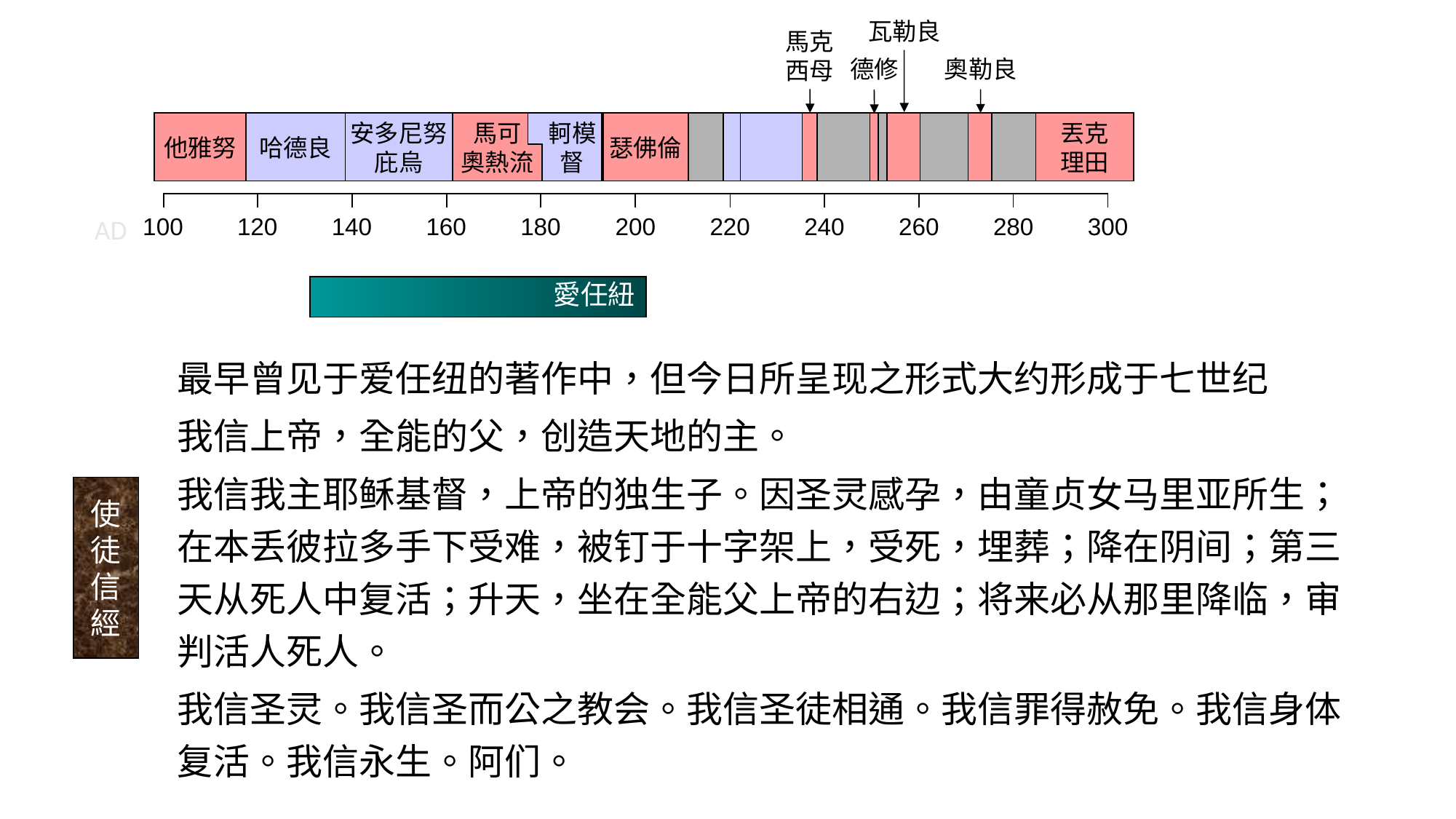

瓦勒良
馬克
西母
奧勒良
德修

他雅努
哈德良
安多尼努
庇烏
馬可
奧熱流
軻模
督

瑟佛倫

丟克
理田

|  |  |  |  |  |  |  |  |  |  |
| --- | --- | --- | --- | --- | --- | --- | --- | --- | --- |
AD
| 100 | 120 | 140 | 160 | 180 | 200 | 220 | 240 | 260 | 280 | 300 |
| --- | --- | --- | --- | --- | --- | --- | --- | --- | --- | --- |
愛任紐
最早曾见于爱任纽的著作中，但今日所呈现之形式大约形成于七世纪
我信上帝，全能的父，创造天地的主。
我信我主耶稣基督，上帝的独生子。因圣灵感孕，由童贞女马里亚所生；在本丢彼拉多手下受难，被钉于十字架上，受死，埋葬；降在阴间；第三天从死人中复活；升天，坐在全能父上帝的右边；将来必从那里降临，审判活人死人。
我信圣灵。我信圣而公之教会。我信圣徒相通。我信罪得赦免。我信身体复活。我信永生。阿们。
使
徒
信
經